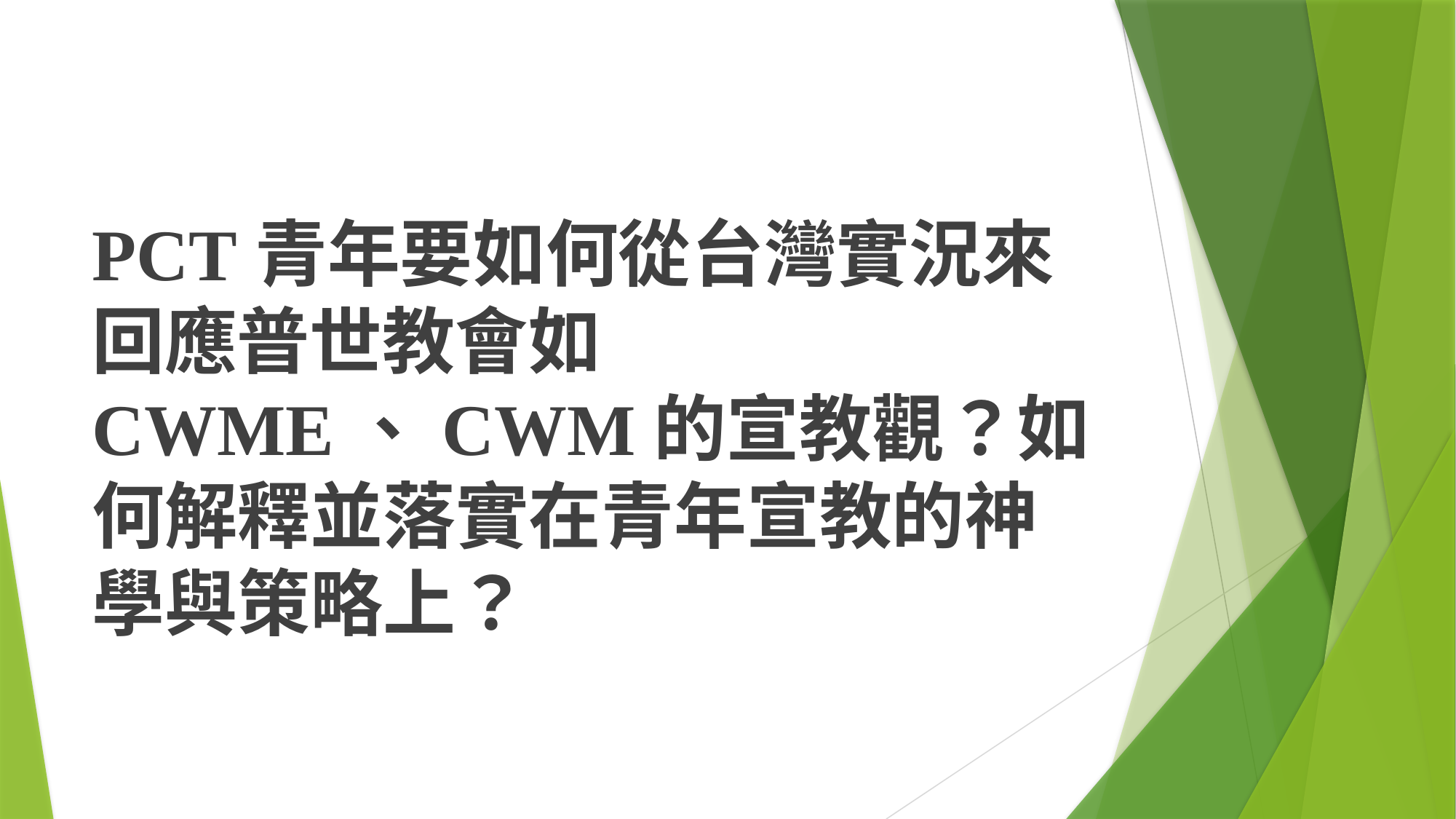

#
PCT青年要如何從台灣實況來回應普世教會如CWME、CWM的宣教觀？如何解釋並落實在青年宣教的神學與策略上？